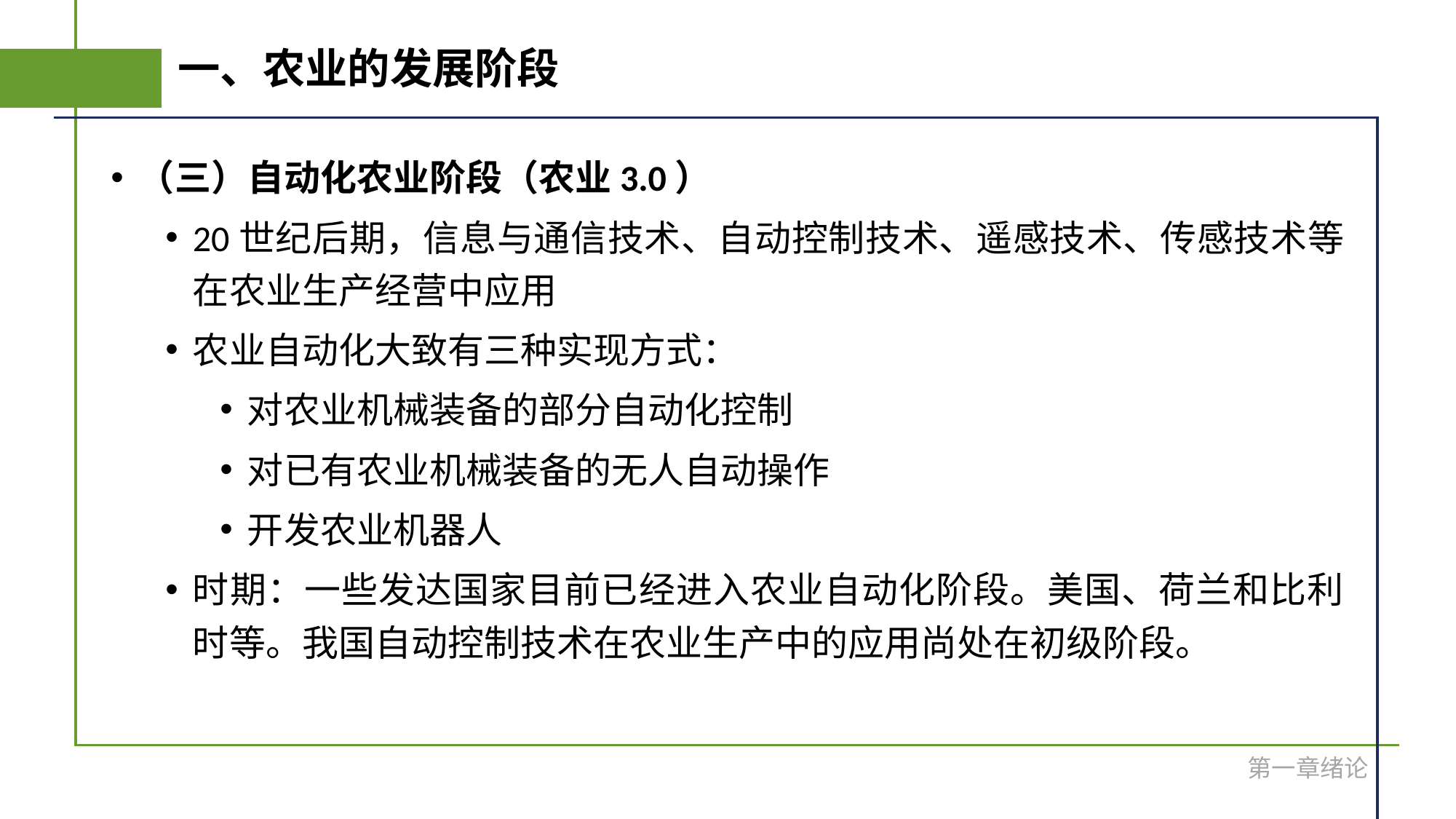

# 一、农业的发展阶段
（三）自动化农业阶段（农业3.0）
20世纪后期，信息与通信技术、自动控制技术、遥感技术、传感技术等在农业生产经营中应用
农业自动化大致有三种实现方式：
对农业机械装备的部分自动化控制
对已有农业机械装备的无人自动操作
开发农业机器人
时期：一些发达国家目前已经进入农业自动化阶段。美国、荷兰和比利时等。我国自动控制技术在农业生产中的应用尚处在初级阶段。
第一章绪论